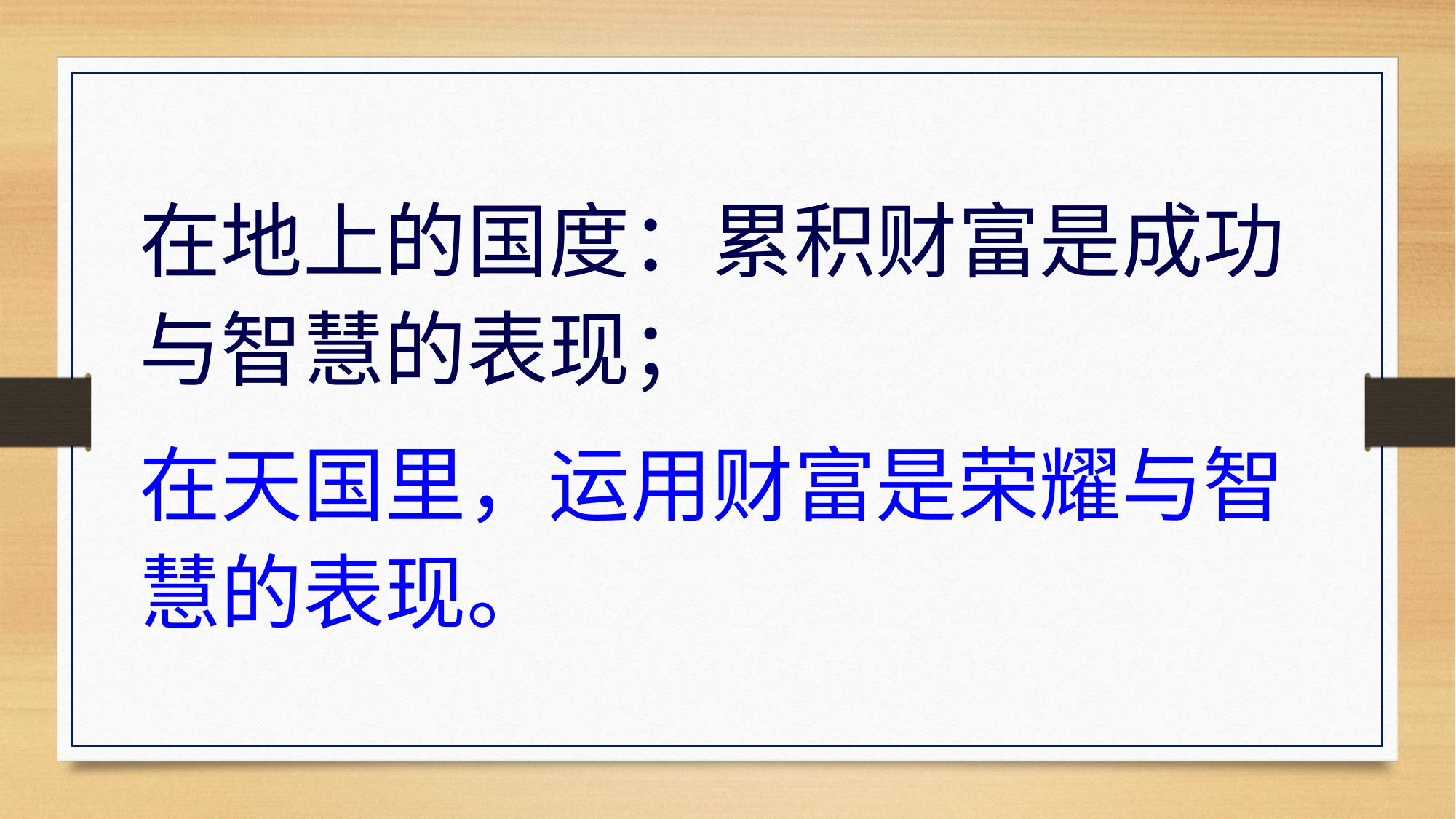

在地上的国度：累积财富是成功与智慧的表现；
在天国里，运用财富是荣耀与智慧的表现。